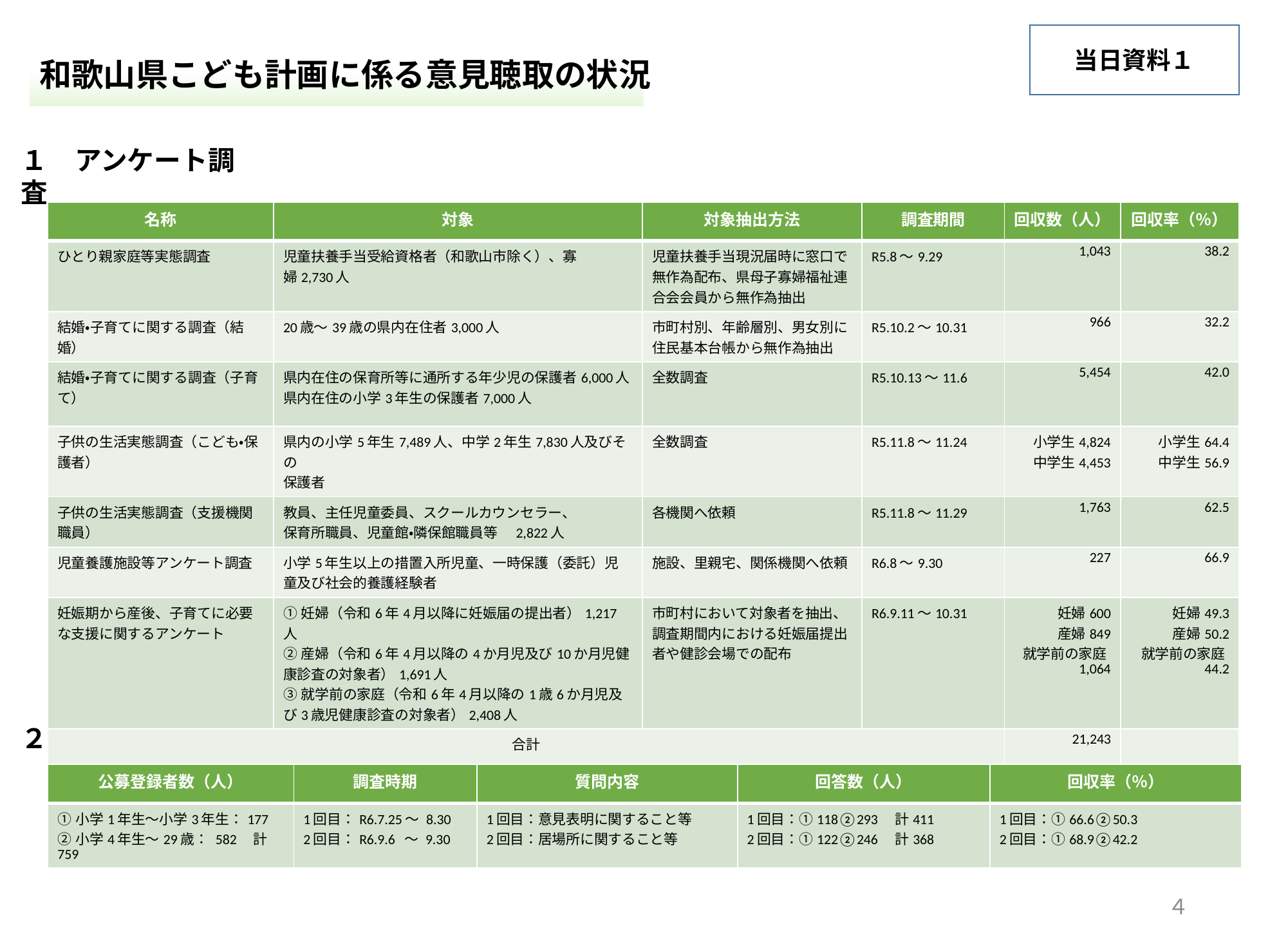

当日資料１
和歌山県こども計画に係る意見聴取の状況
１　アンケート調査
| 名称 | 対象 | 対象抽出方法 | 調査期間 | 回収数（人） | 回収率（％） |
| --- | --- | --- | --- | --- | --- |
| ひとり親家庭等実態調査 | 児童扶養手当受給資格者（和歌山市除く）、寡 婦2,730人 | 児童扶養手当現況届時に窓口で無作為配布、県母子寡婦福祉連合会会員から無作為抽出 | R5.8～9.29 | 1,043 | 38.2 |
| 結婚・子育てに関する調査（結婚） | 20歳～39歳の県内在住者3,000人 | 市町村別、年齢層別、男女別に住民基本台帳から無作為抽出 | R5.10.2～10.31 | 966 | 32.2 |
| 結婚・子育てに関する調査（子育て） | 県内在住の保育所等に通所する年少児の保護者6,000人 県内在住の小学3年生の保護者7,000人 | 全数調査 | R5.10.13～11.6 | 5,454 | 42.0 |
| 子供の生活実態調査（こども・保護者） | 県内の小学5年生7,489人、中学2年生7,830人及びその 保護者 | 全数調査 | R5.11.8～11.24 | 小学生4,824 中学生4,453 | 小学生64.4 中学生56.9 |
| 子供の生活実態調査（支援機関職員） | 教員、主任児童委員、スクールカウンセラー、 保育所職員、児童館・隣保館職員等　2,822人 | 各機関へ依頼 | R5.11.8～11.29 | 1,763 | 62.5 |
| 児童養護施設等アンケート調査 | 小学5年生以上の措置入所児童、一時保護（委託）児童及び社会的養護経験者 | 施設、里親宅、関係機関へ依頼 | R6.8～9.30 | 227 | 66.9 |
| 妊娠期から産後、子育てに必要な支援に関するアンケート | ①妊婦（令和6年4月以降に妊娠届の提出者）1,217人 ②産婦（令和6年4月以降の4か月児及び10か月児健康診査の対象者）1,691人 ③就学前の家庭（令和6年4月以降の1歳6か月児及び3歳児健康診査の対象者）2,408人 | 市町村において対象者を抽出、 調査期間内における妊娠届提出者や健診会場での配布 | R6.9.11～10.31 | 妊婦600 産婦849 就学前の家庭1,064 | 妊婦49.3 産婦50.2 就学前の家庭44.2 |
| 合計 |  |  |  | 21,243 |  |
２　モニター調査
| 公募登録者数（人） | 調査時期 | 質問内容 | 回答数（人） | 回収率（％） |
| --- | --- | --- | --- | --- |
| ①小学1年生～小学3年生：177 ②小学4年生～29歳： 582　計759 | 1回目：R6.7.25～ 8.30 2回目：R6.9.6 ～ 9.30 | 1回目：意見表明に関すること等 2回目：居場所に関すること等 | 1回目：①118②293　計411 2回目：①122②246　計368 | 1回目：①66.6②50.3 2回目：①68.9②42.2 |
４